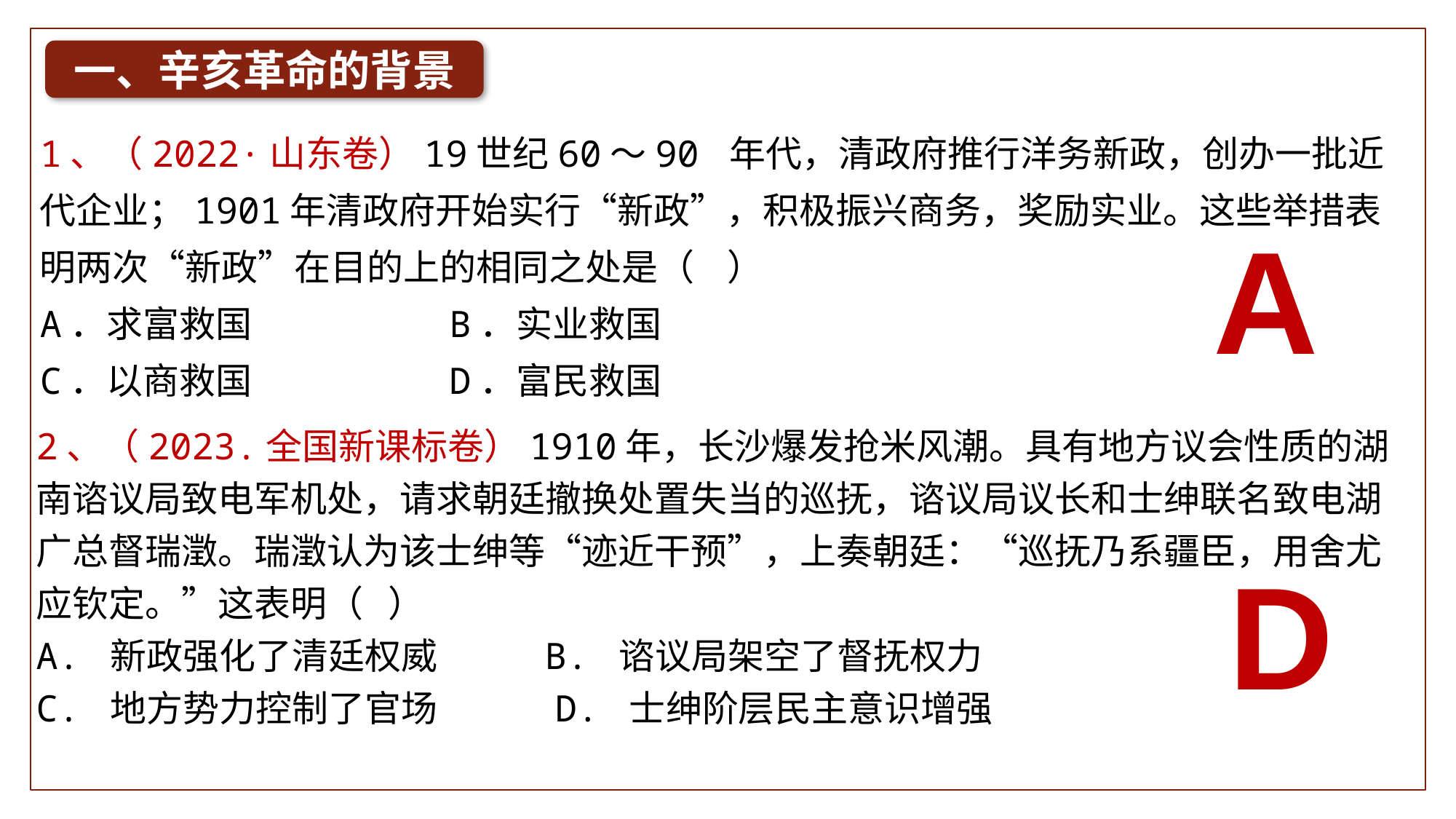

一、辛亥革命的背景
1、（2022·山东卷）19世纪60～90 年代，清政府推行洋务新政，创办一批近代企业；1901年清政府开始实行“新政”，积极振兴商务，奖励实业。这些举措表明两次“新政”在目的上的相同之处是（    ）
A．求富救国                       B．实业救国
C．以商救国                       D．富民救国
A
2、（2023.全国新课标卷）1910年，长沙爆发抢米风潮。具有地方议会性质的湖南谘议局致电军机处，请求朝廷撤换处置失当的巡抚，谘议局议长和士绅联名致电湖广总督瑞澂。瑞澂认为该士绅等“迹近干预”，上奏朝廷：“巡抚乃系疆臣，用舍尤应钦定。”这表明（   ）
A. 新政强化了清廷权威            B. 谘议局架空了督抚权力
C. 地方势力控制了官场	         D. 士绅阶层民主意识增强
D